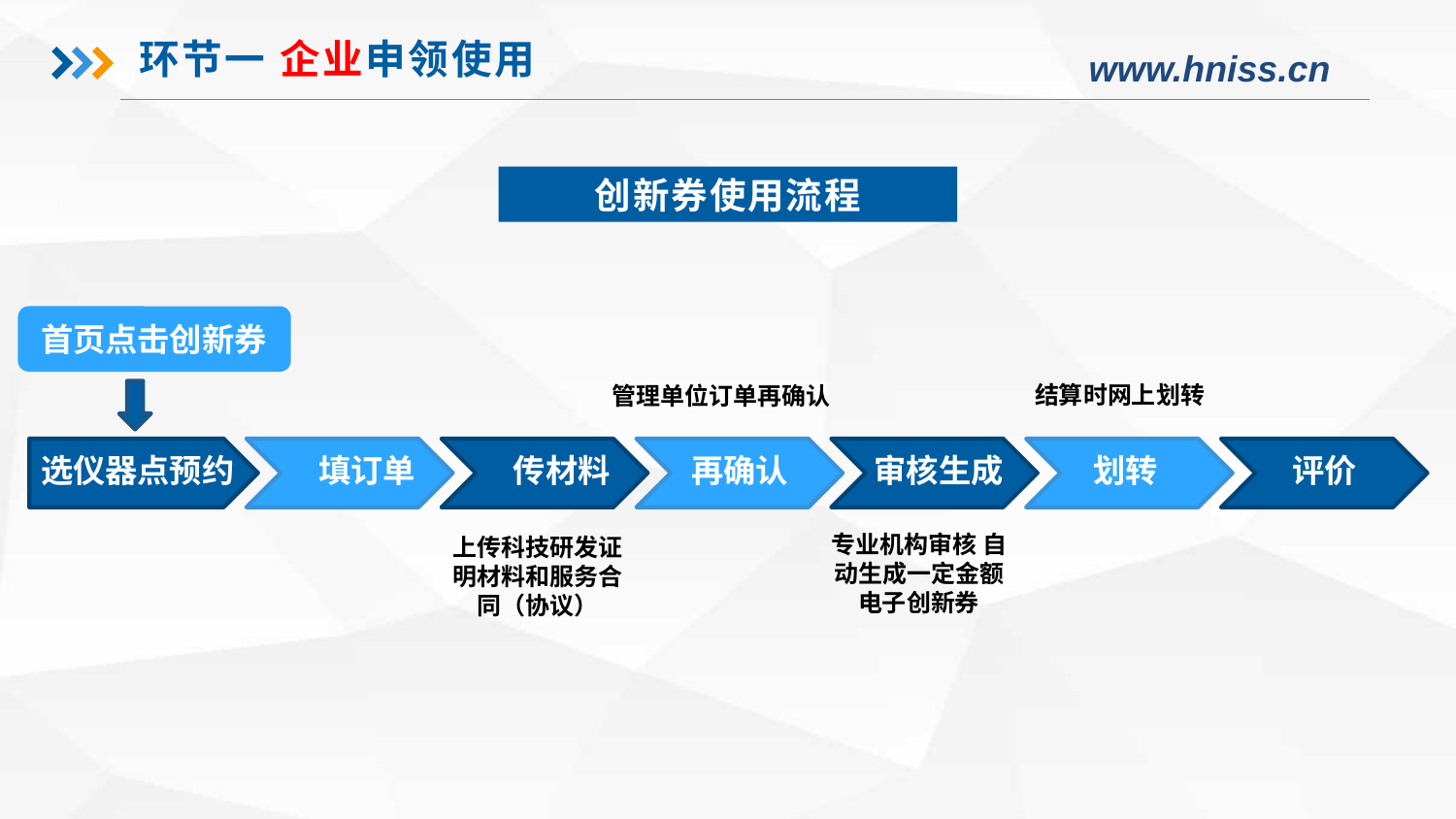

环节一 企业申领使用
创新券使用流程
首页点击创新券
管理单位订单再确认

选仪器点预约
填订单
传材料
再确认
审核生成
划转
评价
专业机构审核 自动生成一定金额电子创新券
上传科技研发证明材料和服务合同（协议）
结算时网上划转